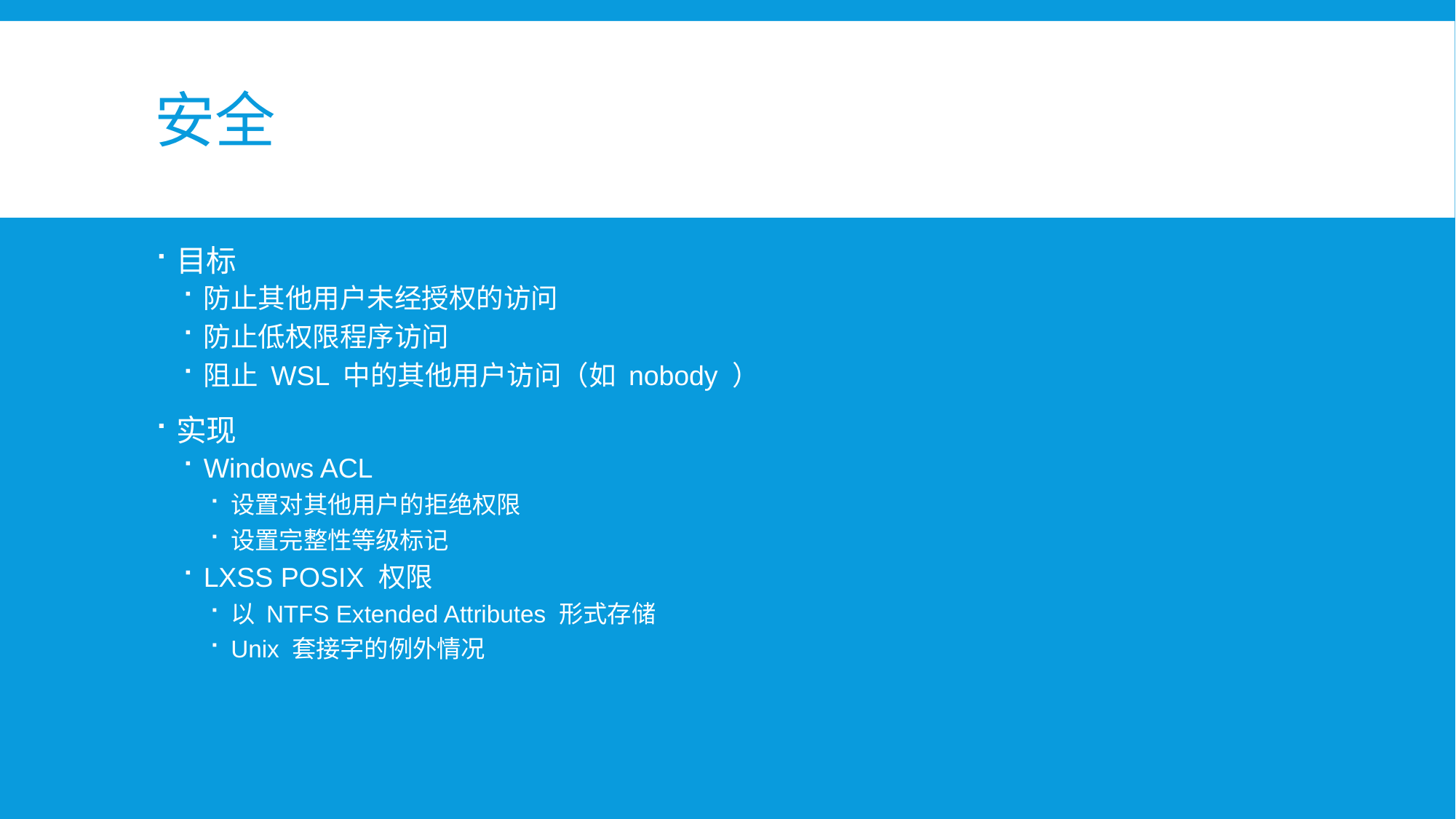

# 安全
目标
防止其他用户未经授权的访问
防止低权限程序访问
阻止 WSL 中的其他用户访问（如 nobody ）
实现
Windows ACL
设置对其他用户的拒绝权限
设置完整性等级标记
LXSS POSIX 权限
以 NTFS Extended Attributes 形式存储
Unix 套接字的例外情况